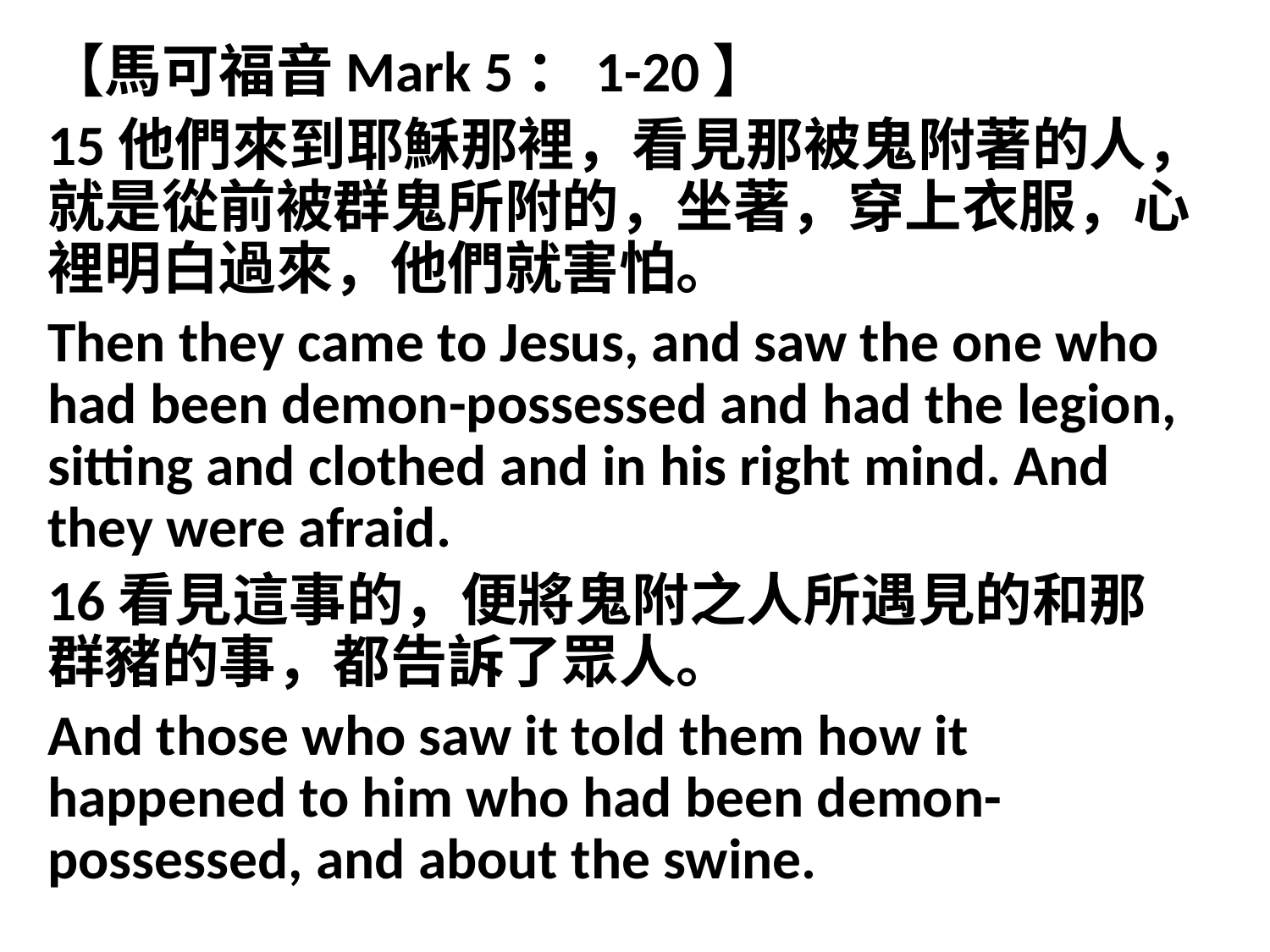

【馬可福音Mark 5：1-20】
15他們來到耶穌那裡，看見那被鬼附著的人，就是從前被群鬼所附的，坐著，穿上衣服，心裡明白過來，他們就害怕。
Then they came to Jesus, and saw the one who had been demon-possessed and had the legion, sitting and clothed and in his right mind. And they were afraid.
16看見這事的，便將鬼附之人所遇見的和那群豬的事，都告訴了眾人。
And those who saw it told them how it happened to him who had been demon-possessed, and about the swine.